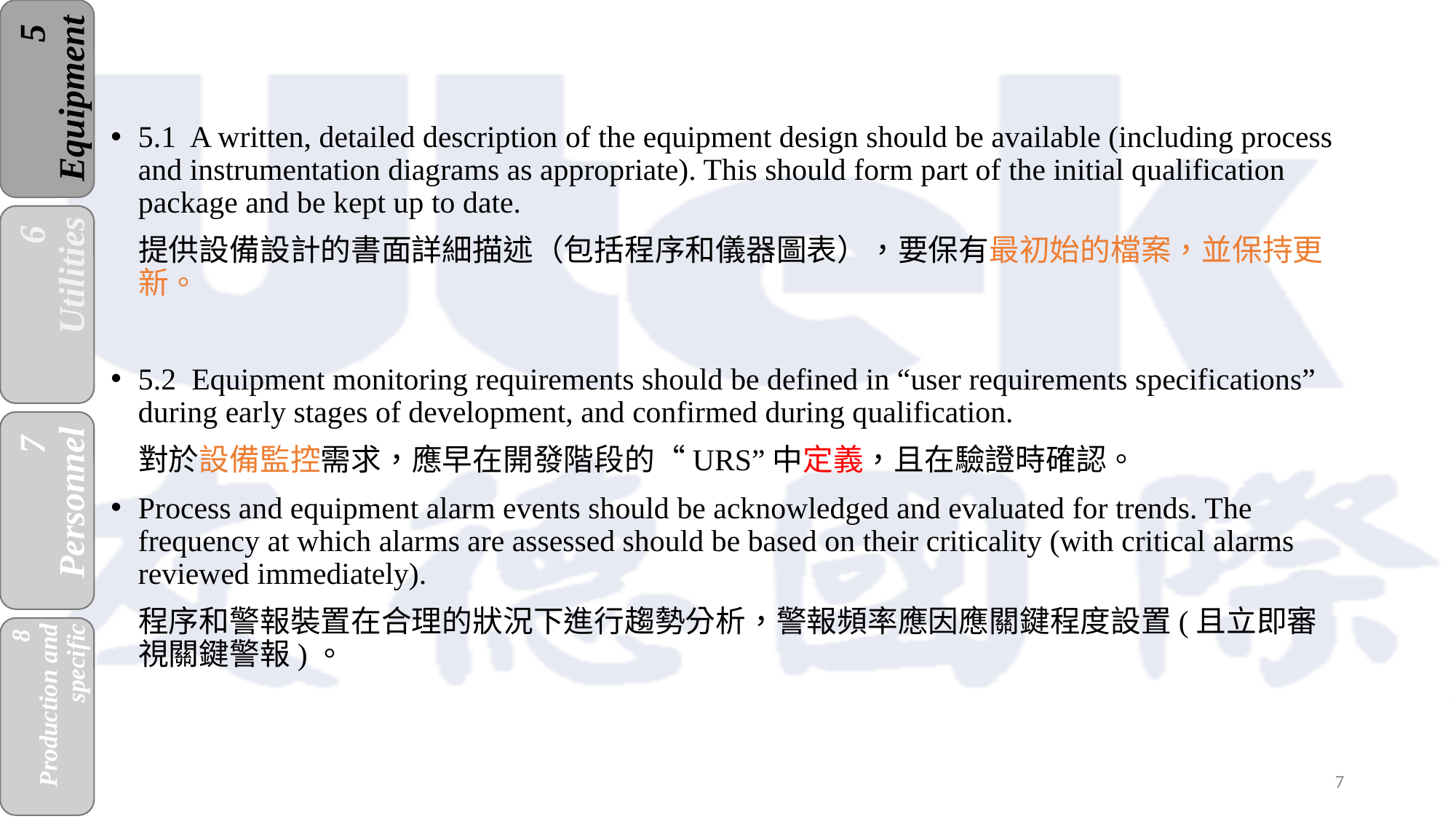

5.1  A written, detailed description of the equipment design should be available (including process and instrumentation diagrams as appropriate). This should form part of the initial qualification package and be kept up to date.
提供設備設計的書面詳細描述（包括程序和儀器圖表），要保有最初始的檔案，並保持更新。

5.2  Equipment monitoring requirements should be defined in “user requirements specifications” during early stages of development, and confirmed during qualification.
對於設備監控需求，應早在開發階段的“URS”中定義，且在驗證時確認。
Process and equipment alarm events should be acknowledged and evaluated for trends. The frequency at which alarms are assessed should be based on their criticality (with critical alarms reviewed immediately).
程序和警報裝置在合理的狀況下進行趨勢分析，警報頻率應因應關鍵程度設置(且立即審視關鍵警報)。
7